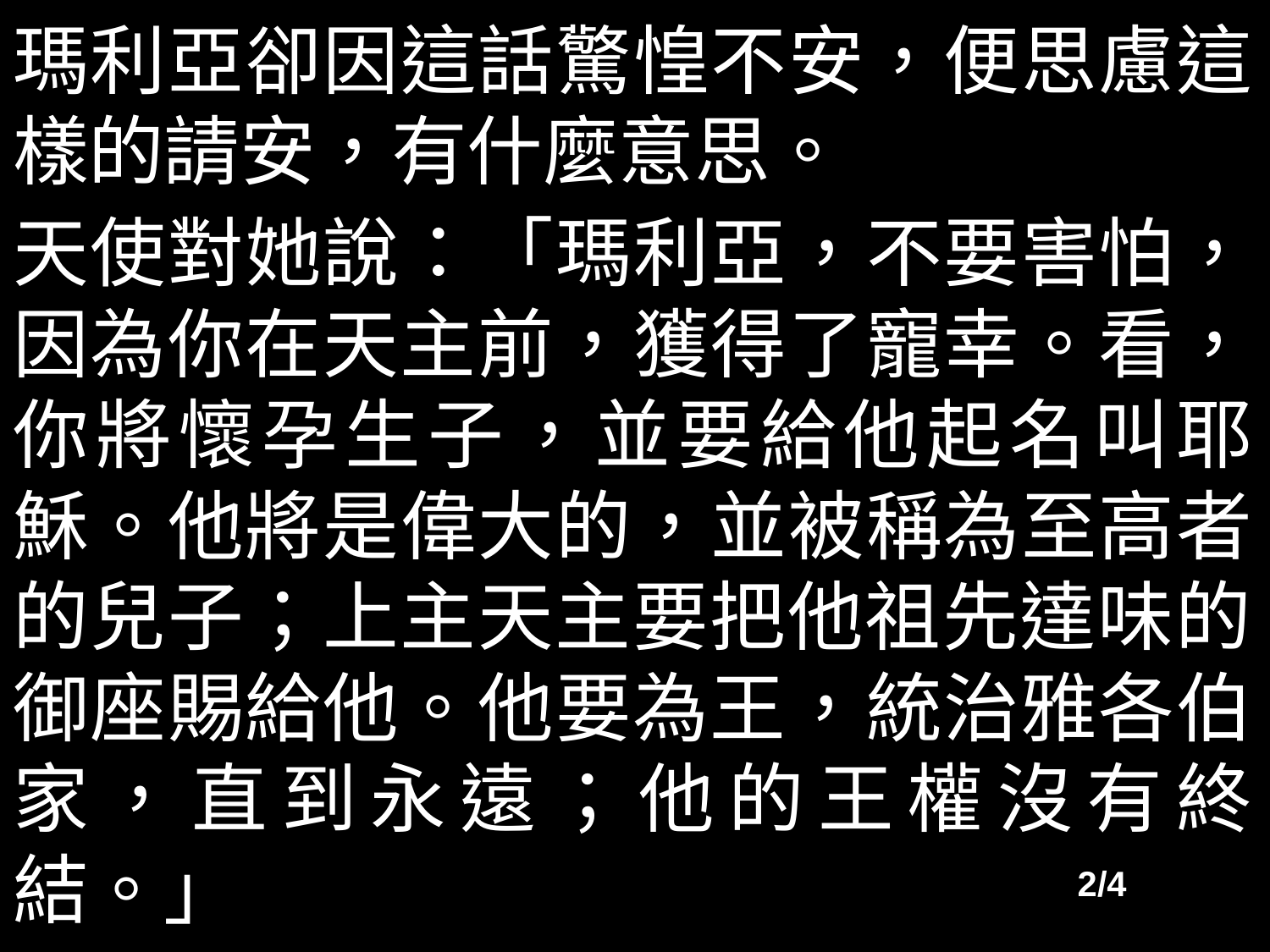

瑪利亞卻因這話驚惶不安，便思慮這樣的請安，有什麼意思。
天使對她說：「瑪利亞，不要害怕，因為你在天主前，獲得了寵幸。看，你將懷孕生子，並要給他起名叫耶穌。他將是偉大的，並被稱為至高者的兒子；上主天主要把他祖先達味的御座賜給他。他要為王，統治雅各伯家，直到永遠；他的王權沒有終結。」

2/4